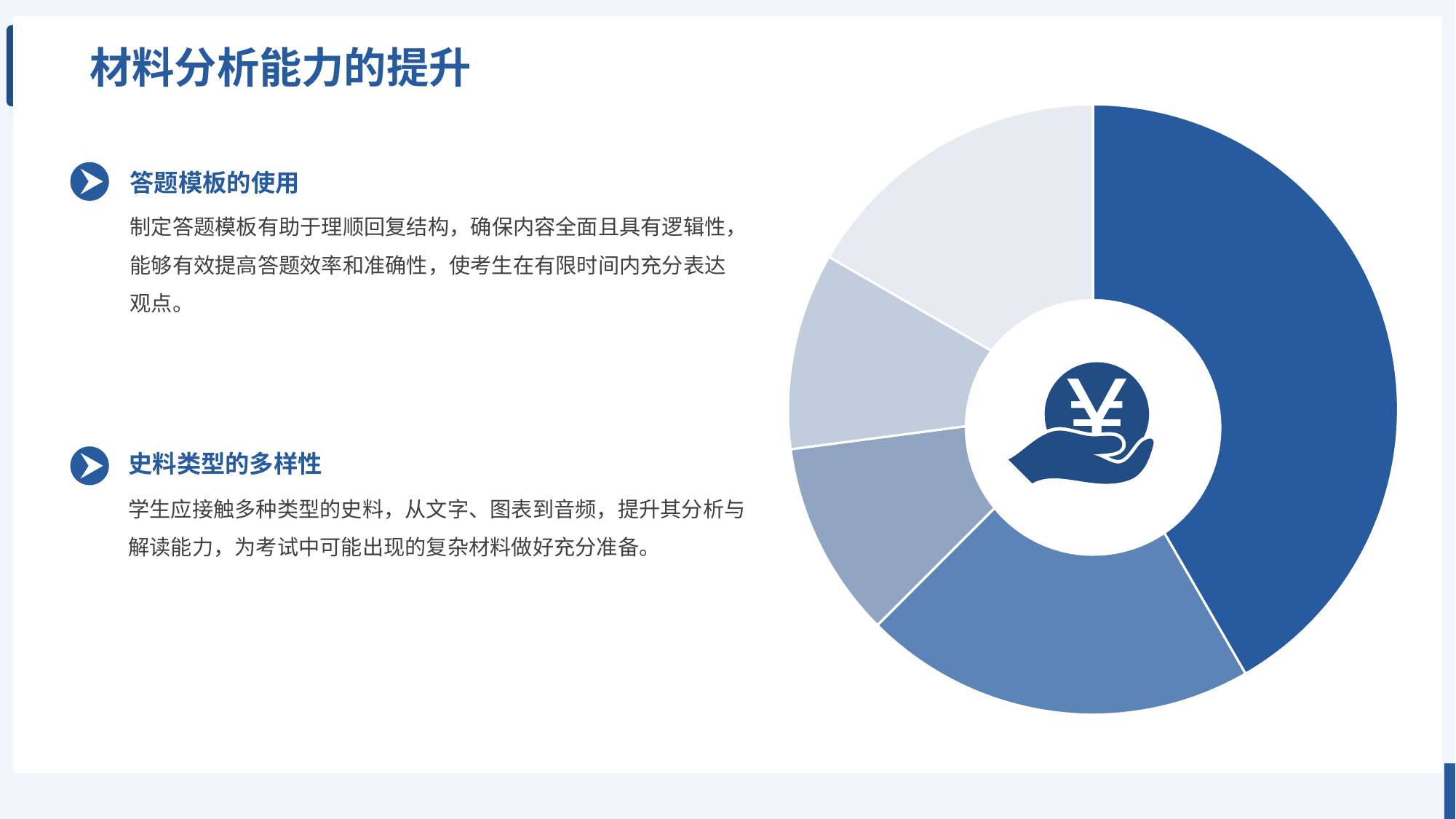

材料分析能力的提升

### Chart

| Category | 销售额 |
|---|---|
| 仪器设备 | 2.0 |
| 材料费 | 1.0 |
| 会议差旅费 | 0.5 |
| 管理费 | 0.5 |
| 科研业务费 | 0.8 |

答题模板的使用
制定答题模板有助于理顺回复结构，确保内容全面且具有逻辑性，能够有效提高答题效率和准确性，使考生在有限时间内充分表达观点。

史料类型的多样性

学生应接触多种类型的史料，从文字、图表到音频，提升其分析与解读能力，为考试中可能出现的复杂材料做好充分准备。